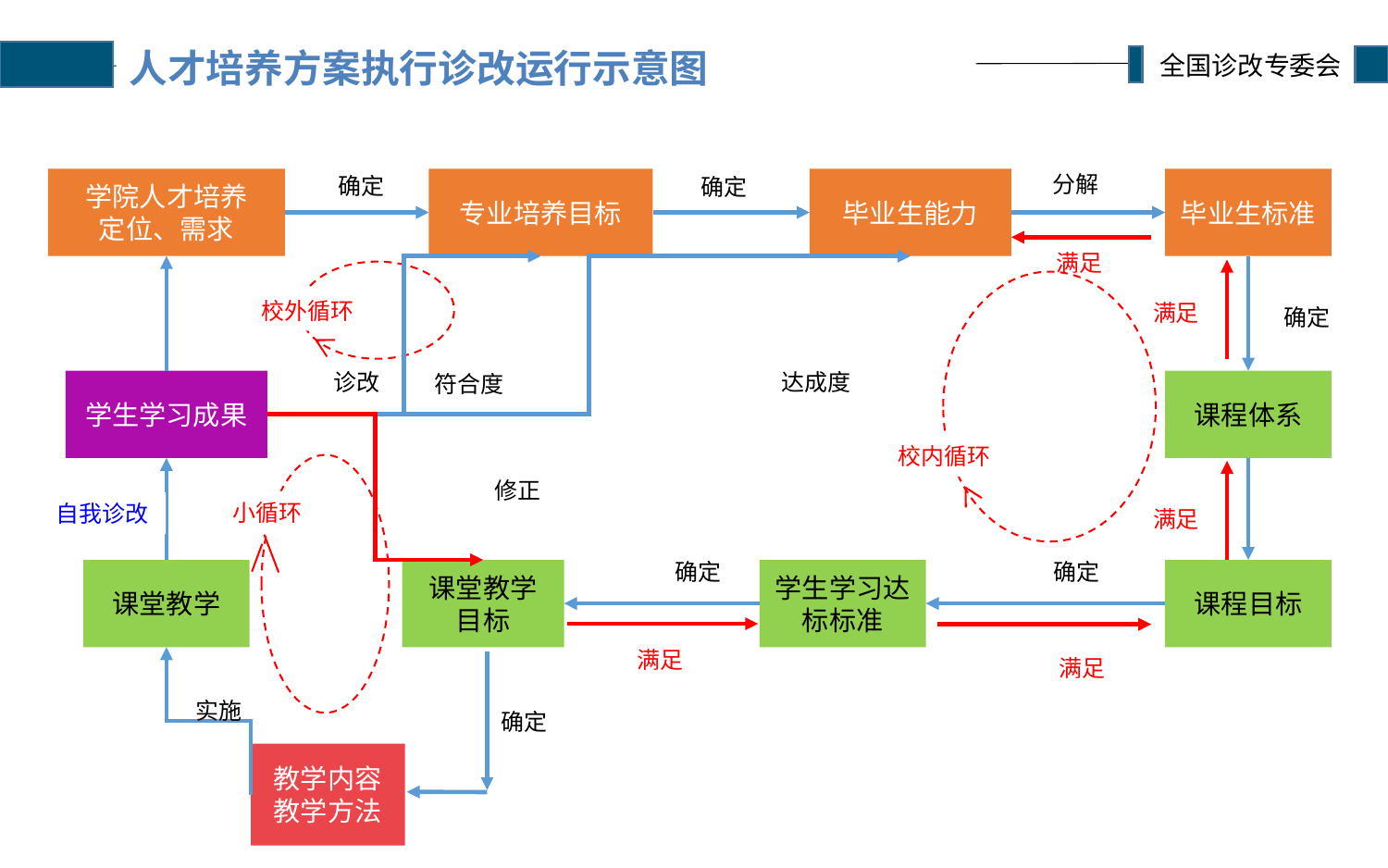

人才培养方案执行诊改运行示意图
分解
确定
确定
学院人才培养
定位、需求
专业培养目标
毕业生能力
毕业生标准

校外循环
确定
诊改
达成度
学生学习成果
课程体系
校内循环

修正
小循环
确定
确定
课堂教学
课堂教学
目标
学生学习达标标准
课程目标
实施
确定
教学内容
教学方法
满足
满足
符合度
自我诊改
满足
满足
满足